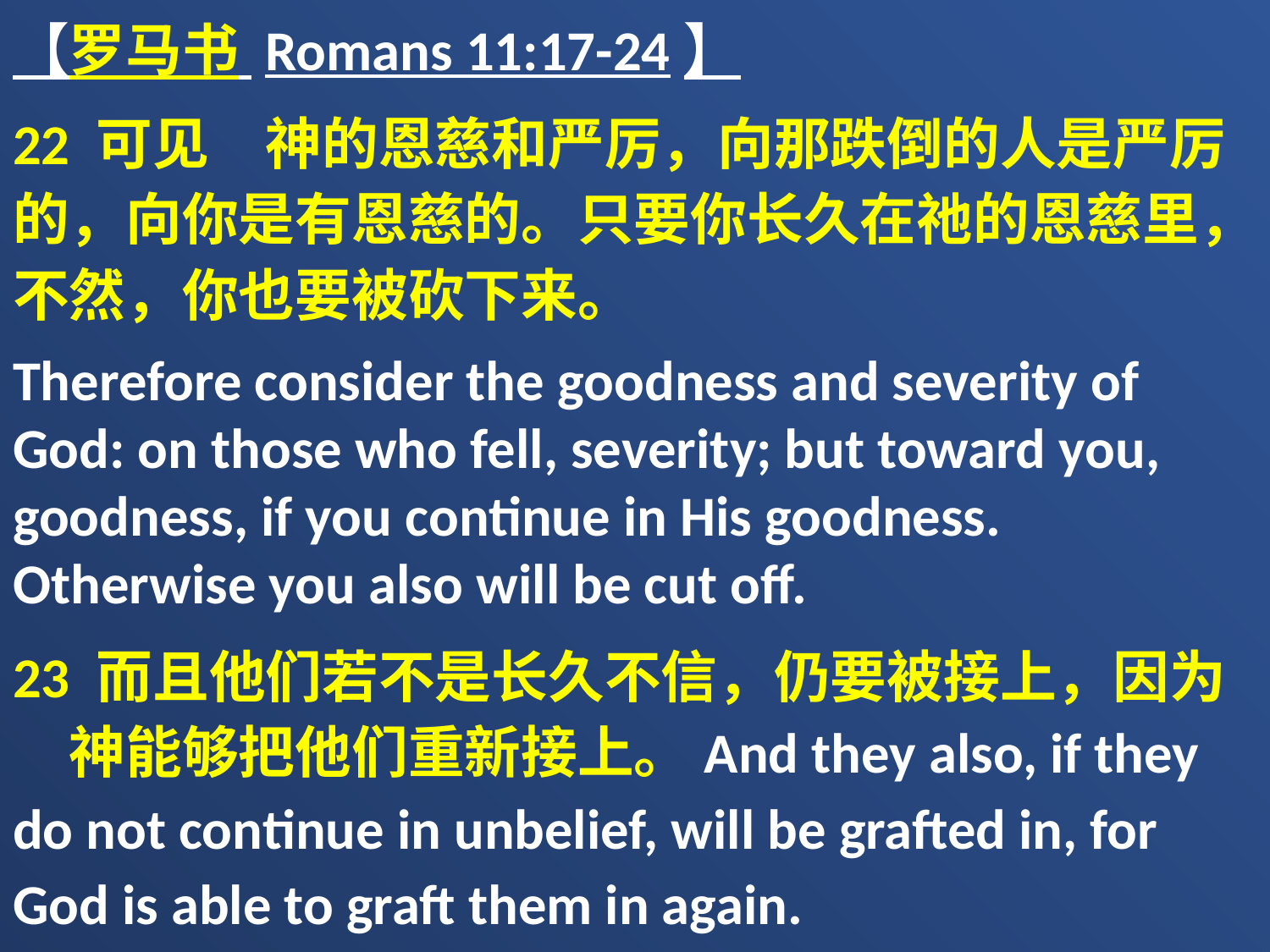

【罗马书 Romans 11:17-24】
22 可见　神的恩慈和严厉，向那跌倒的人是严厉的，向你是有恩慈的。只要你长久在祂的恩慈里，不然，你也要被砍下来。
Therefore consider the goodness and severity of God: on those who fell, severity; but toward you, goodness, if you continue in His goodness. Otherwise you also will be cut off.
23 而且他们若不是长久不信，仍要被接上，因为　神能够把他们重新接上。And they also, if they do not continue in unbelief, will be grafted in, for God is able to graft them in again.